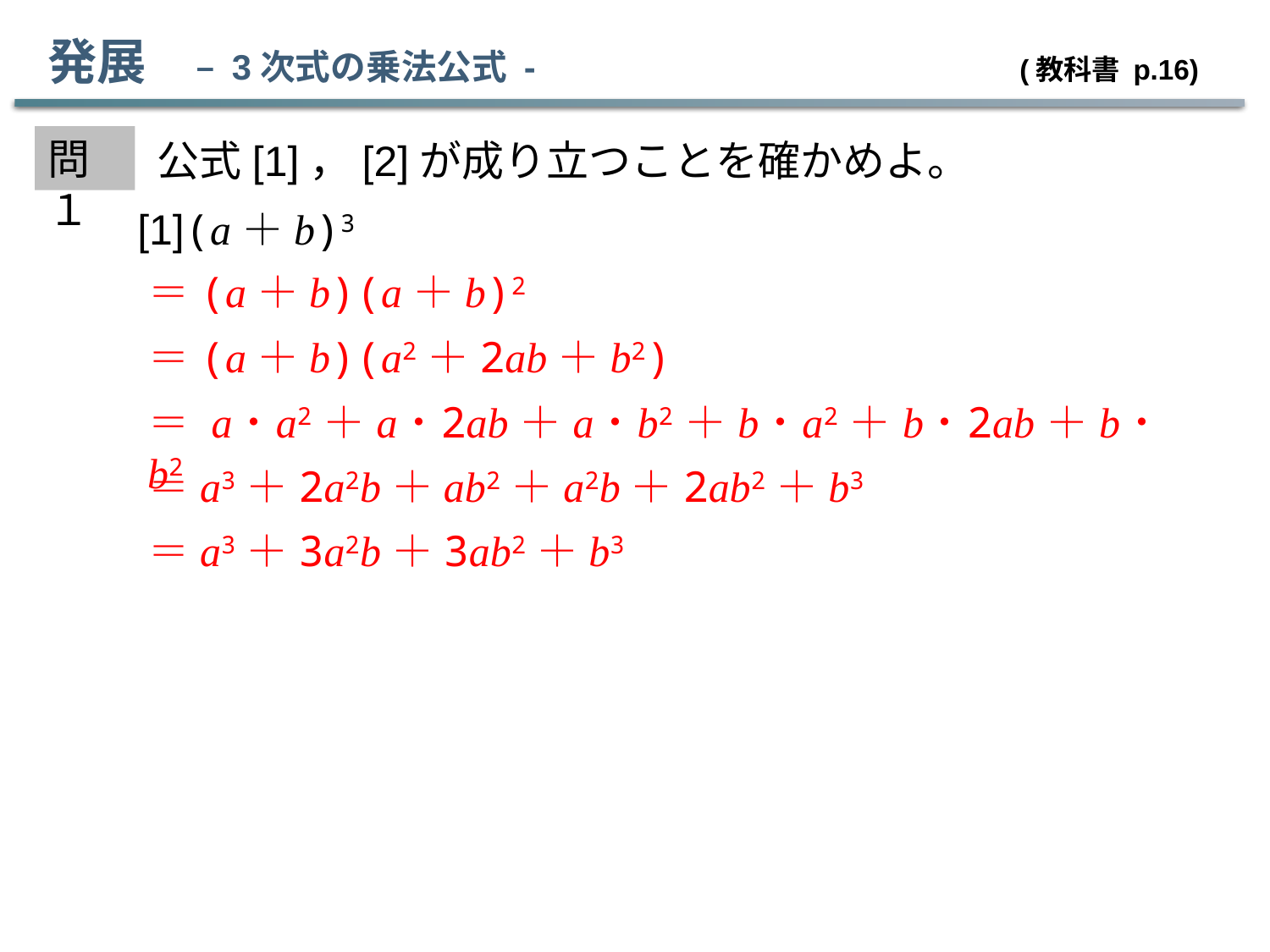

発展　– 3次式の乗法公式 -				      (教科書 p.16)
問１

公式[1]，[2]が成り立つことを確かめよ。
[1](a＋b)3
＝(a＋b)(a＋b)2
＝(a＋b)(a2＋2ab＋b2)
＝ a･a2＋a･2ab＋a･b2＋b･a2＋b･2ab＋b･b2
＝a3＋2a2b＋ab2＋a2b＋2ab2＋b3
＝a3＋3a2b＋3ab2＋b3